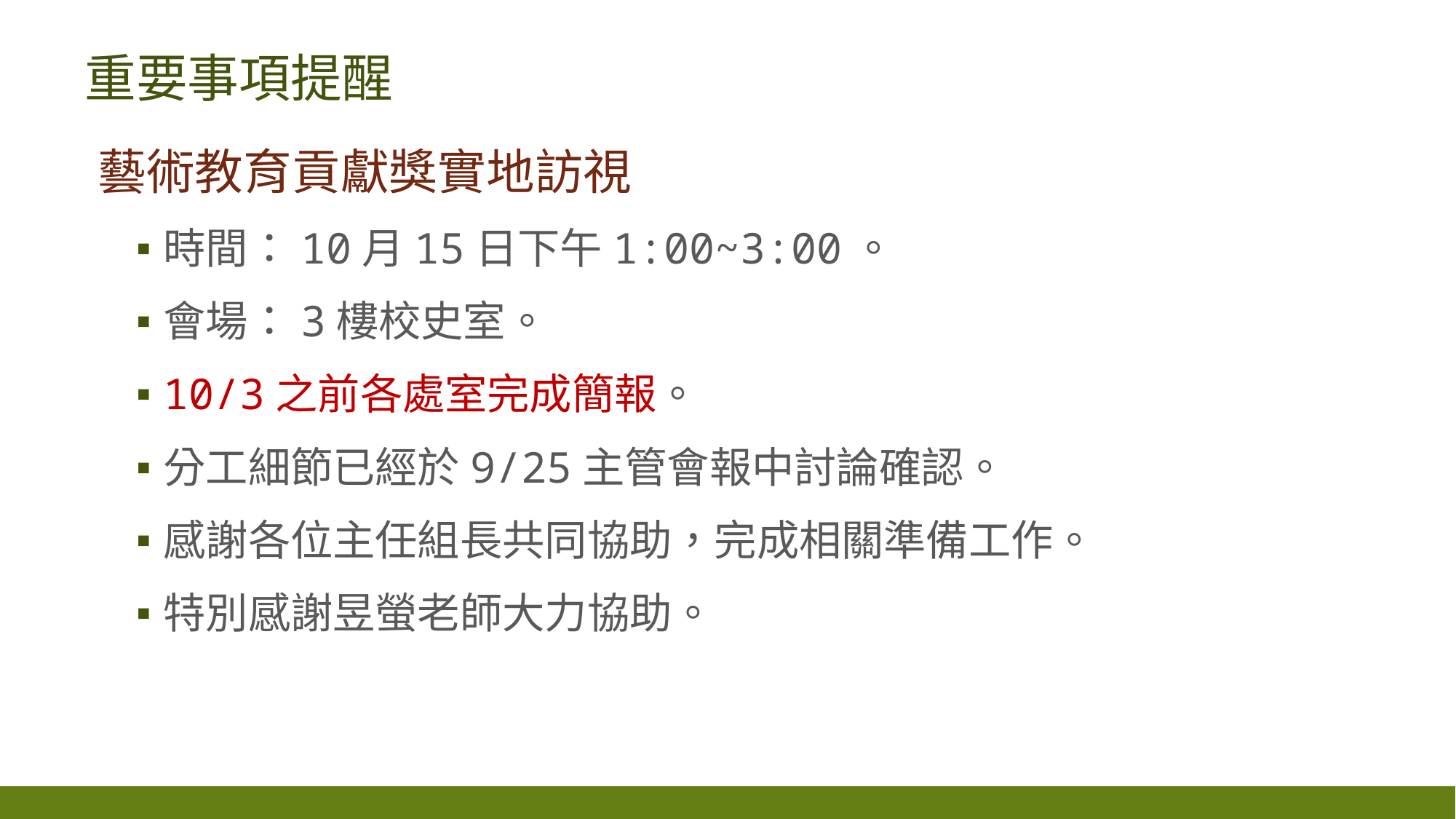

# 重要事項提醒
藝術教育貢獻獎實地訪視
時間：10月15日下午1:00~3:00。
會場：3樓校史室。
10/3之前各處室完成簡報。
分工細節已經於9/25主管會報中討論確認。
感謝各位主任組長共同協助，完成相關準備工作。
特別感謝昱螢老師大力協助。